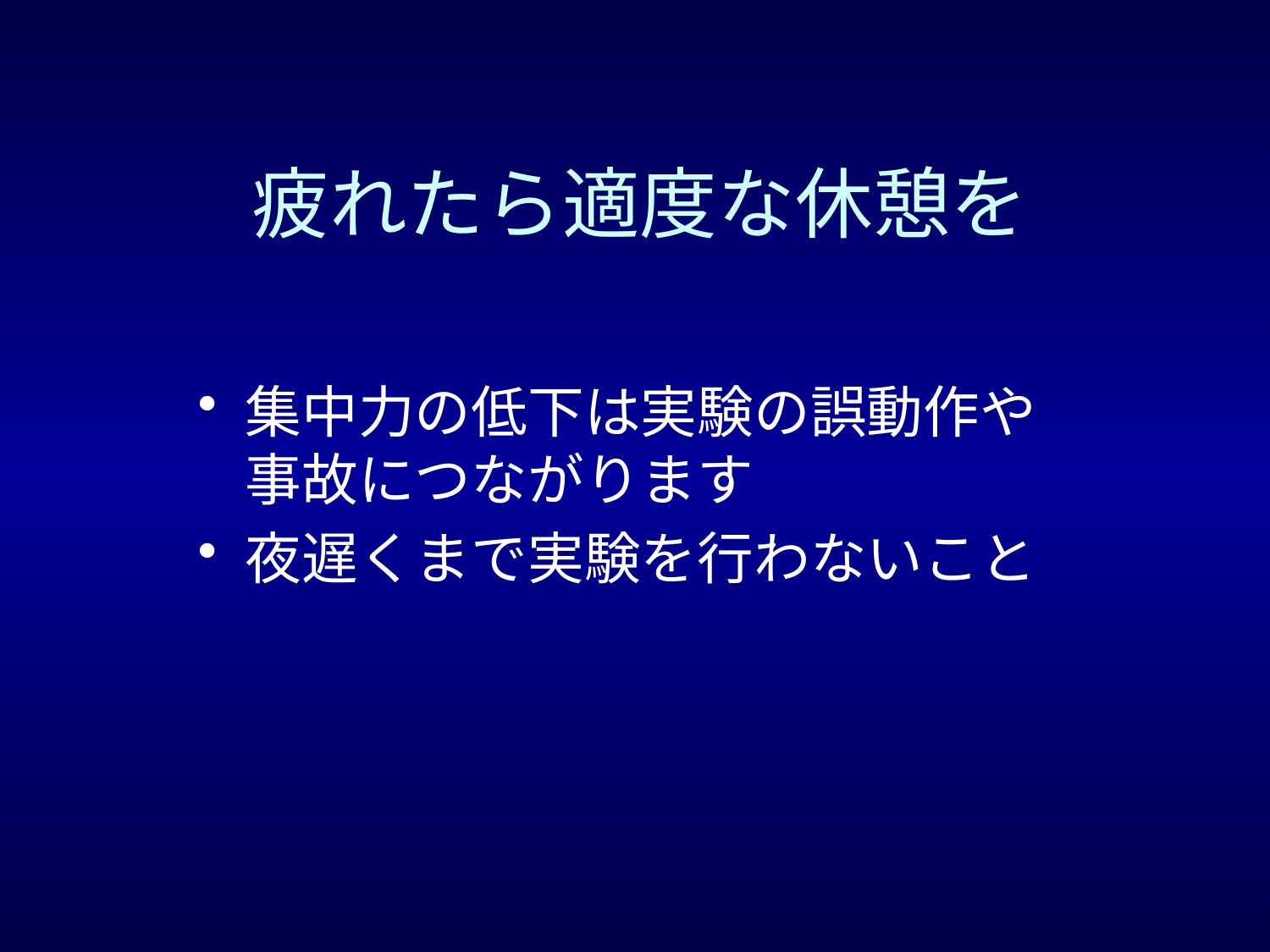

# 疲れたら適度な休憩を
集中力の低下は実験の誤動作や事故につながります
夜遅くまで実験を行わないこと